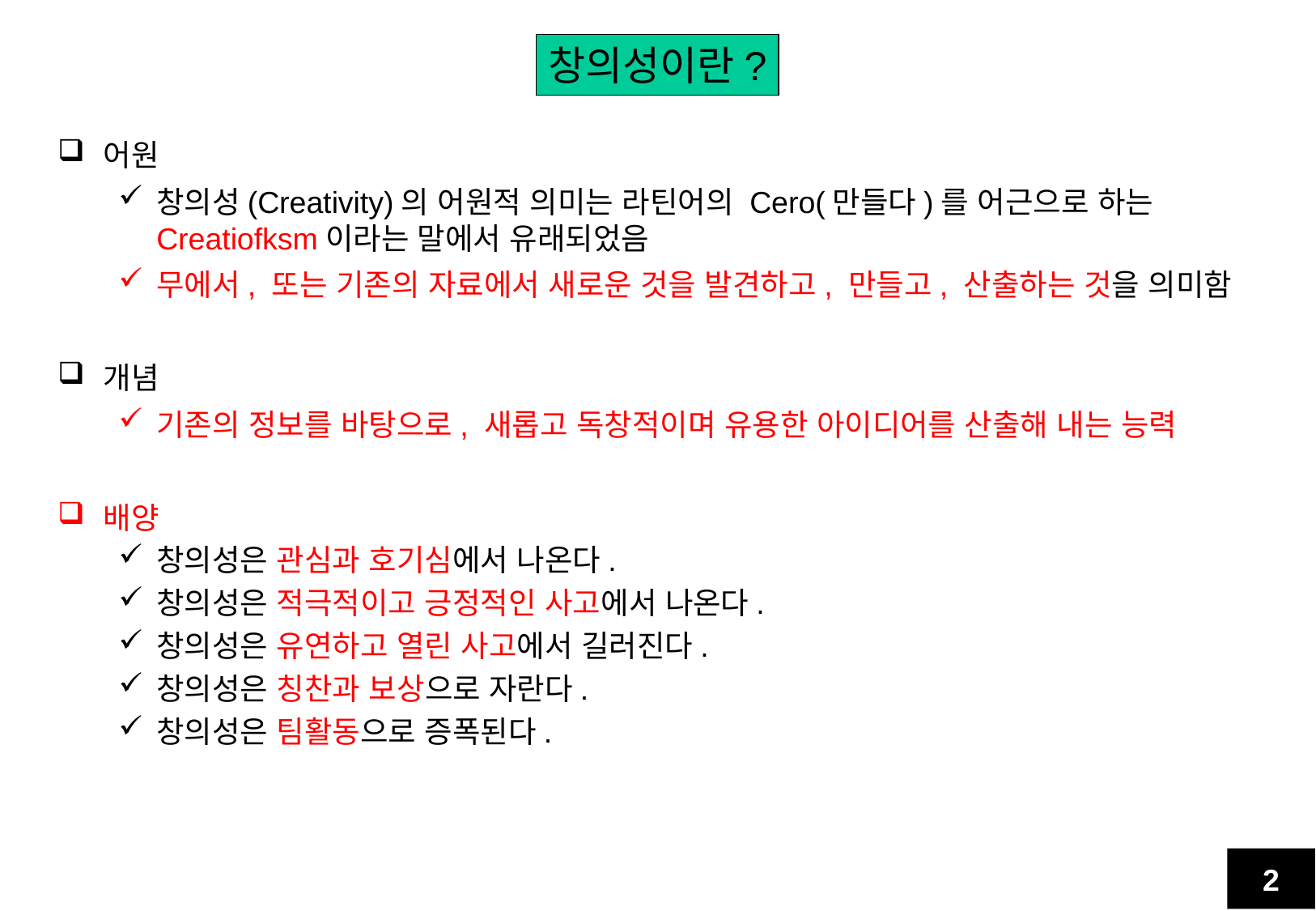

창의성이란?
어원
창의성(Creativity)의 어원적 의미는 라틴어의 Cero(만들다)를 어근으로 하는 Creatiofksm이라는 말에서 유래되었음
무에서, 또는 기존의 자료에서 새로운 것을 발견하고, 만들고, 산출하는 것을 의미함

개념
기존의 정보를 바탕으로, 새롭고 독창적이며 유용한 아이디어를 산출해 내는 능력

배양
창의성은 관심과 호기심에서 나온다.
창의성은 적극적이고 긍정적인 사고에서 나온다.
창의성은 유연하고 열린 사고에서 길러진다.
창의성은 칭찬과 보상으로 자란다.
창의성은 팀활동으로 증폭된다.
2